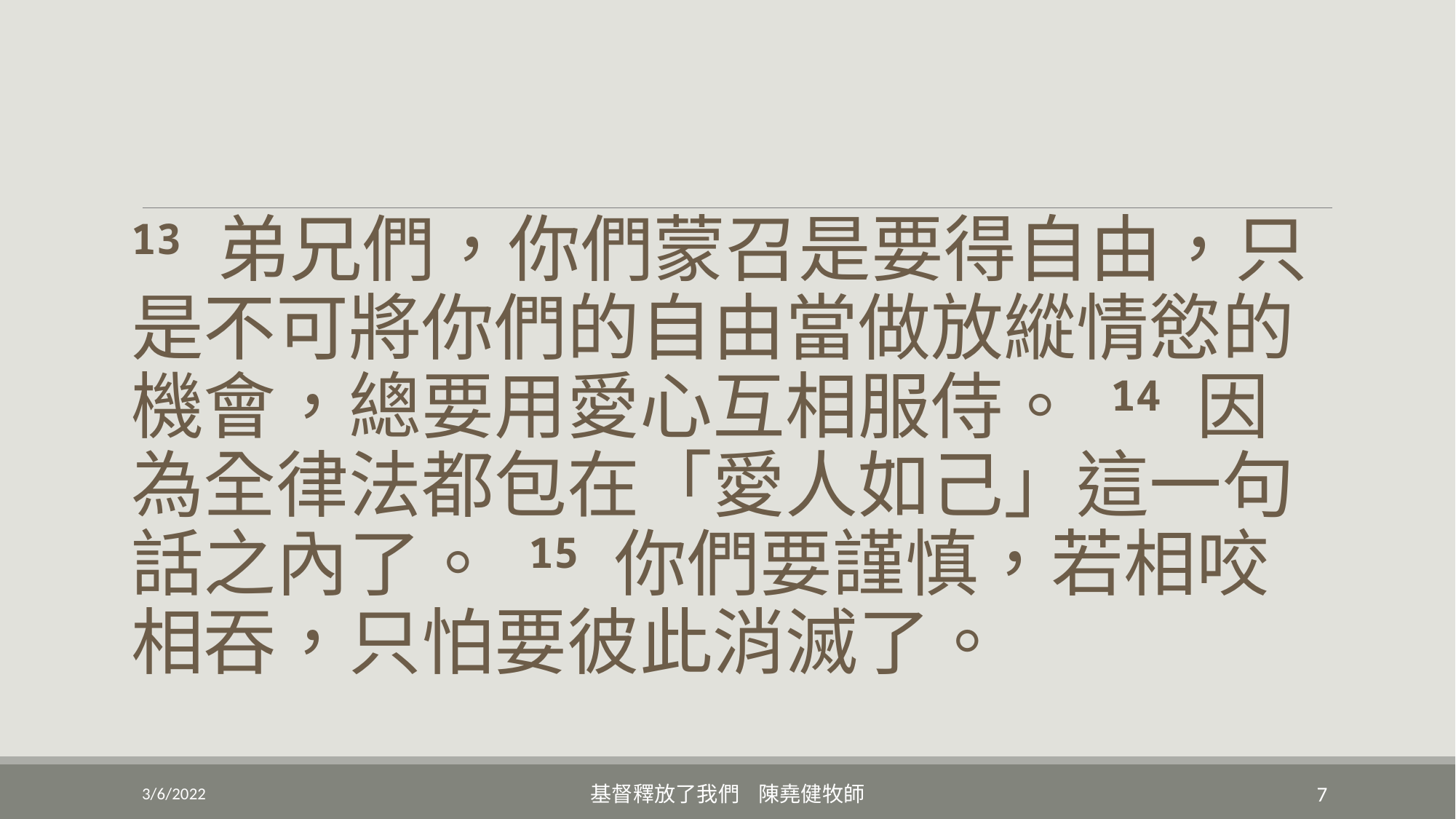

#
13 弟兄們，你們蒙召是要得自由，只是不可將你們的自由當做放縱情慾的機會，總要用愛心互相服侍。 14 因為全律法都包在「愛人如己」這一句話之內了。 15 你們要謹慎，若相咬相吞，只怕要彼此消滅了。
3/6/2022
基督釋放了我們    陳堯健牧師
7